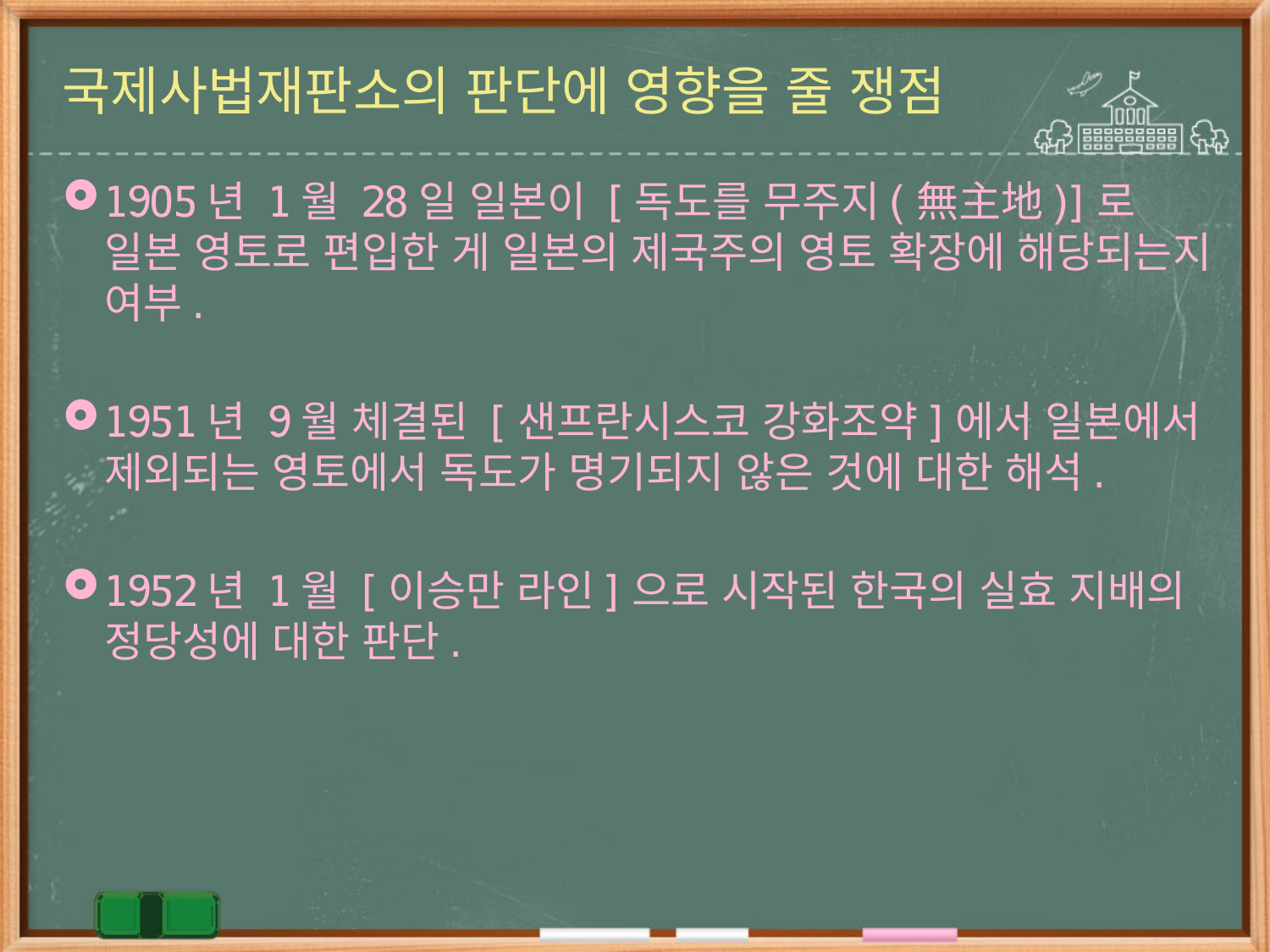

# 국제사법재판소의 판단에 영향을 줄 쟁점
1905년 1월 28일 일본이 [독도를 무주지(無主地)]로 일본 영토로 편입한 게 일본의 제국주의 영토 확장에 해당되는지 여부.

1951년 9월 체결된 [샌프란시스코 강화조약]에서 일본에서 제외되는 영토에서 독도가 명기되지 않은 것에 대한 해석.

1952년 1월 [이승만 라인]으로 시작된 한국의 실효 지배의 정당성에 대한 판단.

 ﻿